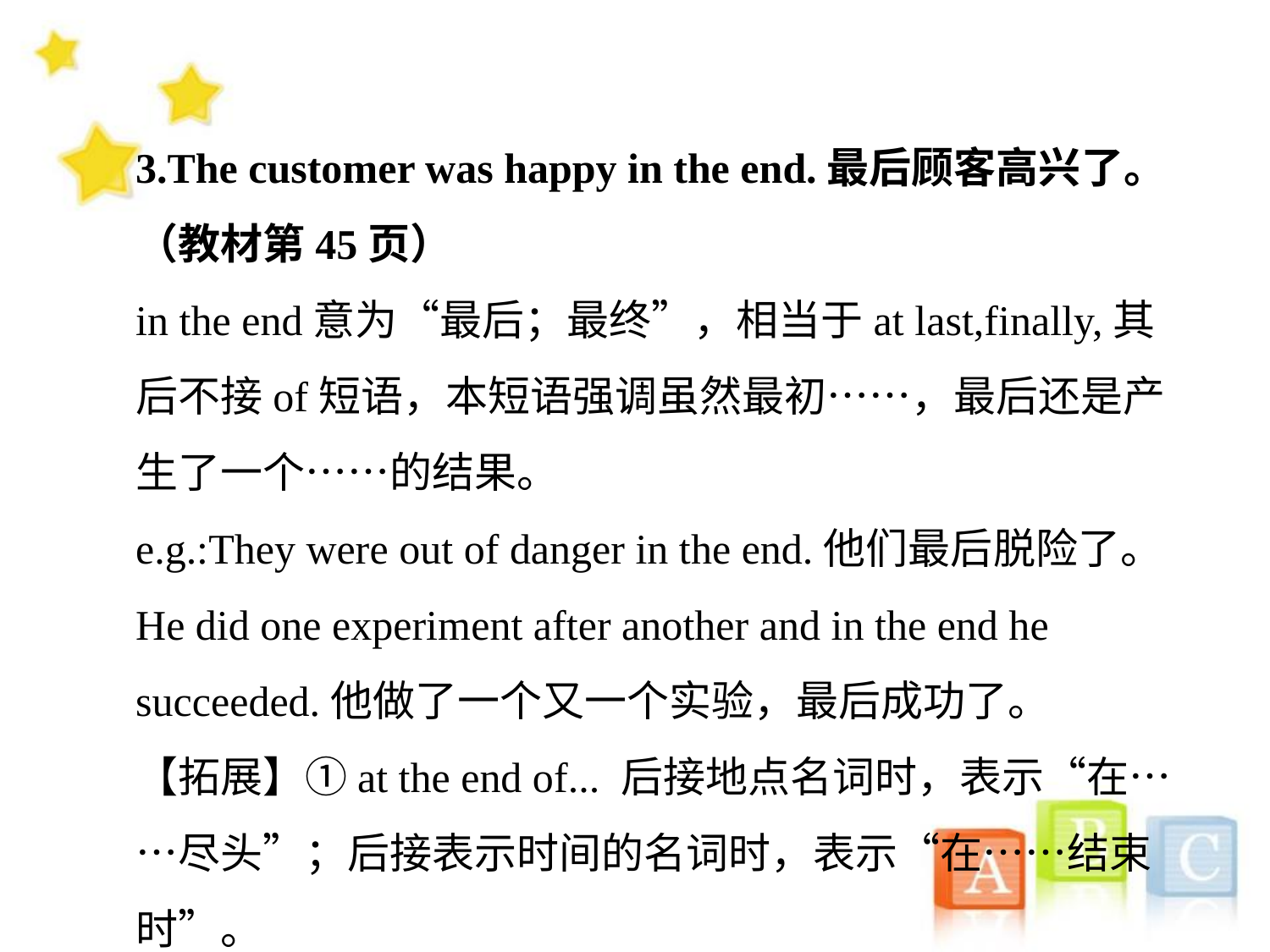

3.The customer was happy in the end.最后顾客高兴了。（教材第45页）
in the end意为“最后；最终”，相当于at last,finally,其后不接of短语，本短语强调虽然最初……，最后还是产生了一个……的结果。
e.g.:They were out of danger in the end.他们最后脱险了。
He did one experiment after another and in the end he succeeded.他做了一个又一个实验，最后成功了。
【拓展】①at the end of... 后接地点名词时，表示“在……尽头”；后接表示时间的名词时，表示“在……结束时”。